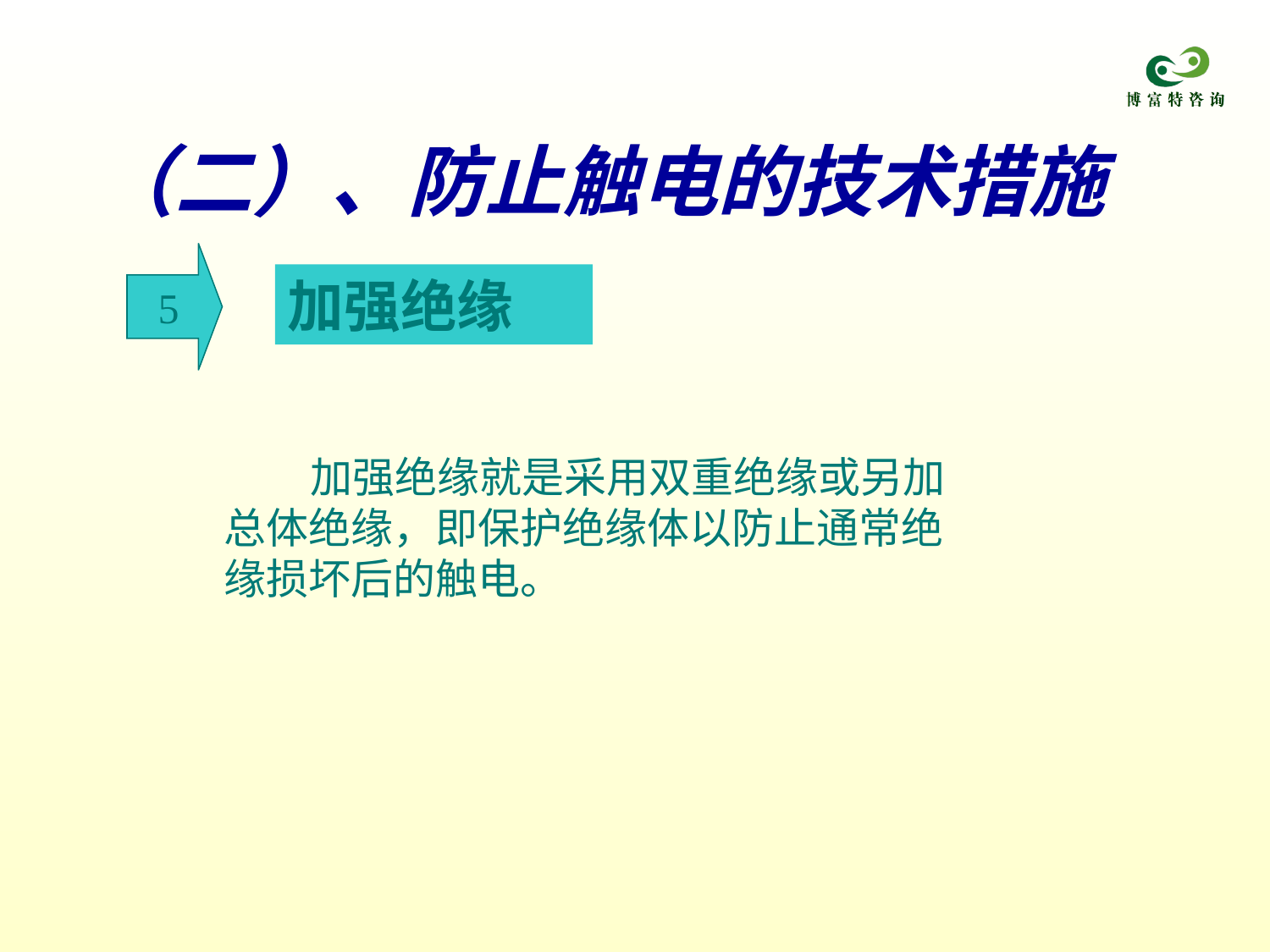

（二）、防止触电的技术措施
5
加强绝缘
        加强绝缘就是采用双重绝缘或另加总体绝缘，即保护绝缘体以防止通常绝缘损坏后的触电。

17